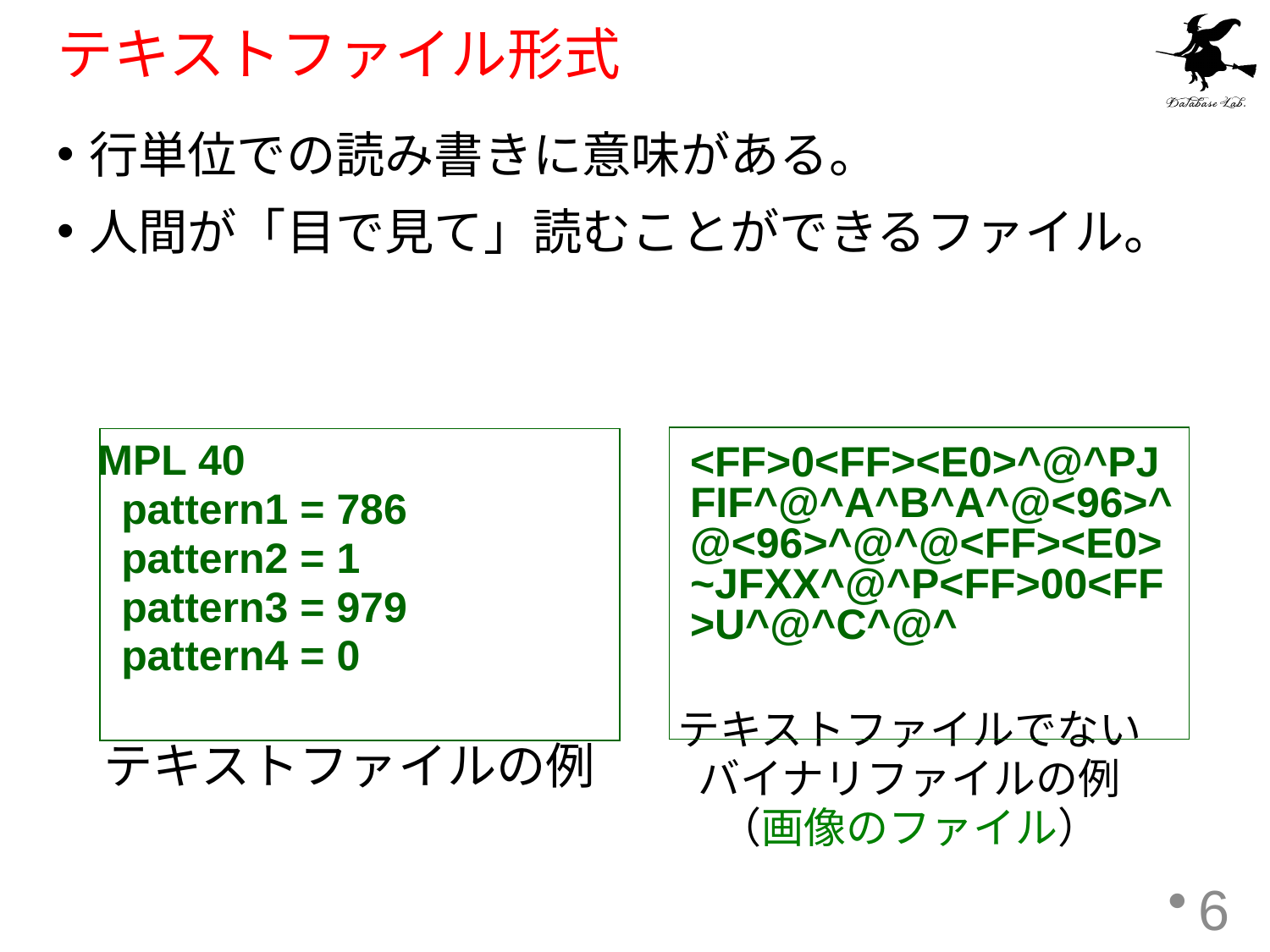

# テキストファイル形式
行単位での読み書きに意味がある。
人間が「目で見て」読むことができるファイル。

 <FF>0<FF><E0>^@^PJFIF^@^A^B^A^@<96>^@<96>^@^@<FF><E0>~JFXX^@^P<FF>00<FF>U^@^C^@^

テキストファイルでない
バイナリファイルの例
（画像のファイル）

   MPL 40
     pattern1 = 786
     pattern2 = 1
     pattern3 = 979
     pattern4 = 0

テキストファイルの例

6